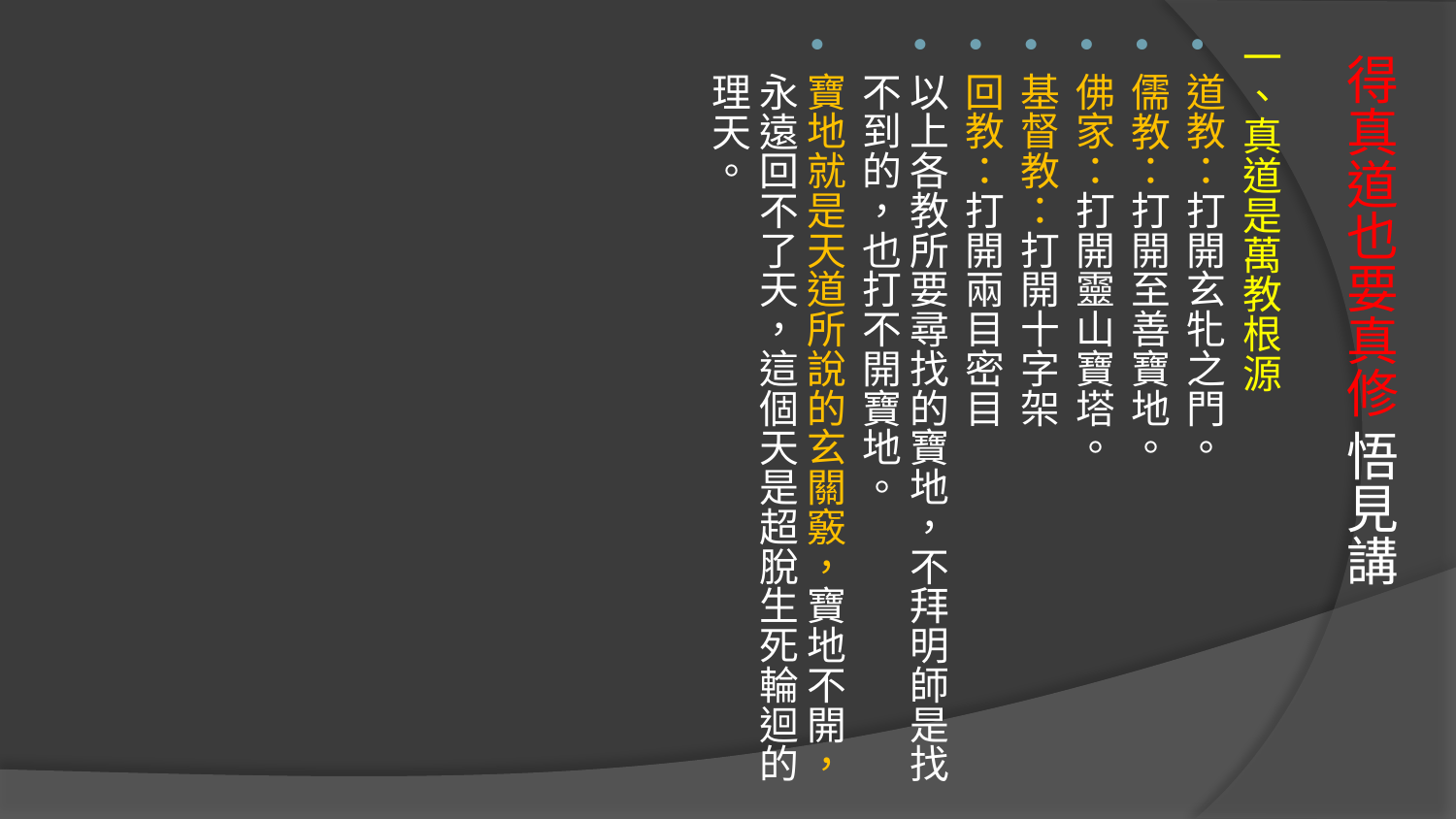

一、真道是萬教根源
道教：打開玄牝之門。
儒教：打開至善寶地。
佛家：打開靈山寶塔。
基督教：打開十字架
回教：打開兩目密目
以上各教所要尋找的寶地，不拜明師是找不到的，也打不開寶地。
寶地就是天道所說的玄關竅，寶地不開，永遠回不了天，這個天是超脫生死輪迴的理天。

# 得真道也要真修 悟見講